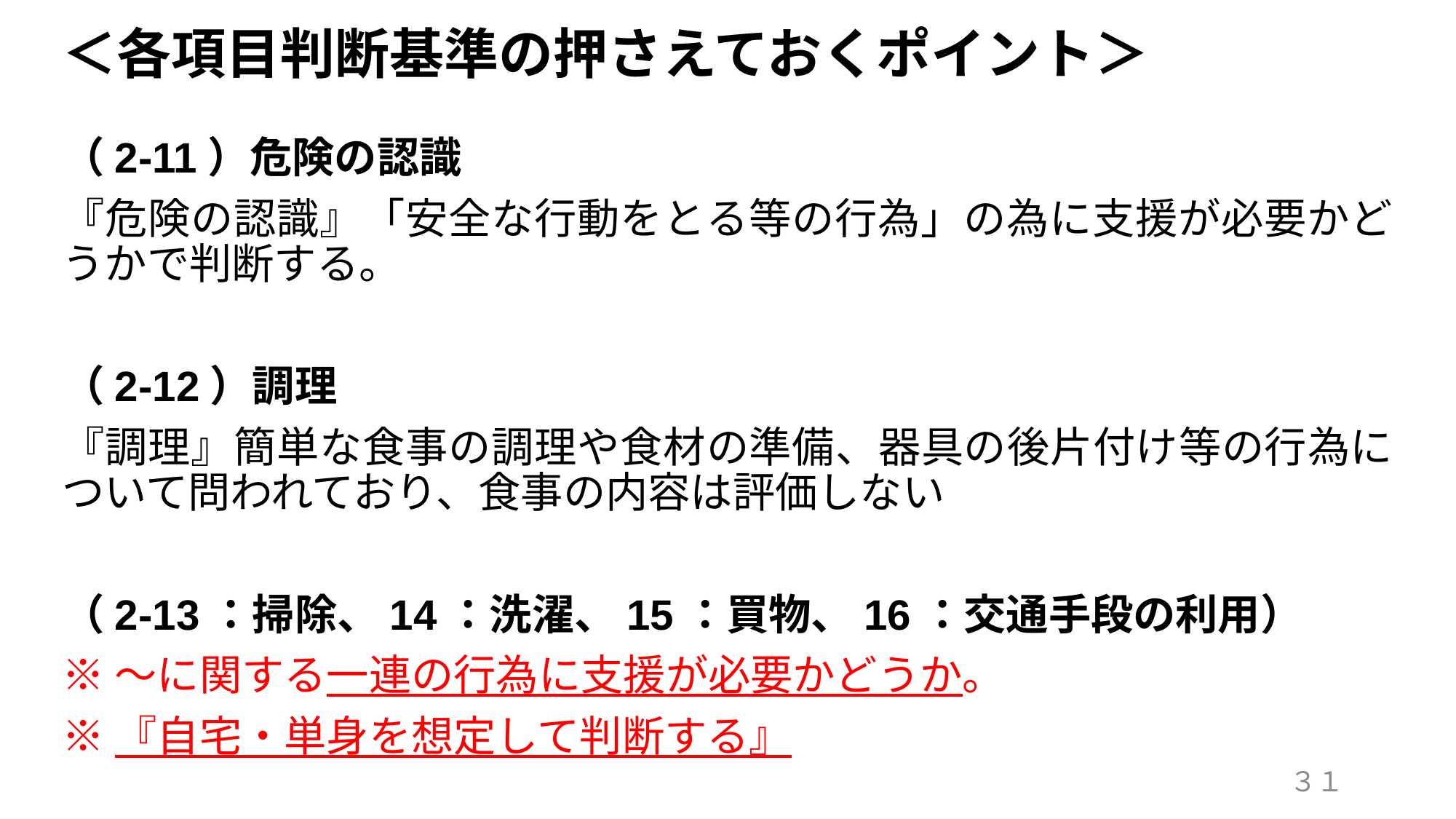

# ＜各項目判断基準の押さえておくポイント＞
（2-11）危険の認識
『危険の認識』「安全な行動をとる等の行為」の為に支援が必要かどうかで判断する。

（2-12）調理
『調理』簡単な食事の調理や食材の準備、器具の後片付け等の行為について問われており、食事の内容は評価しない

（2-13：掃除、14：洗濯、15：買物、16：交通手段の利用）
※～に関する一連の行為に支援が必要かどうか。
※『自宅・単身を想定して判断する』
３１